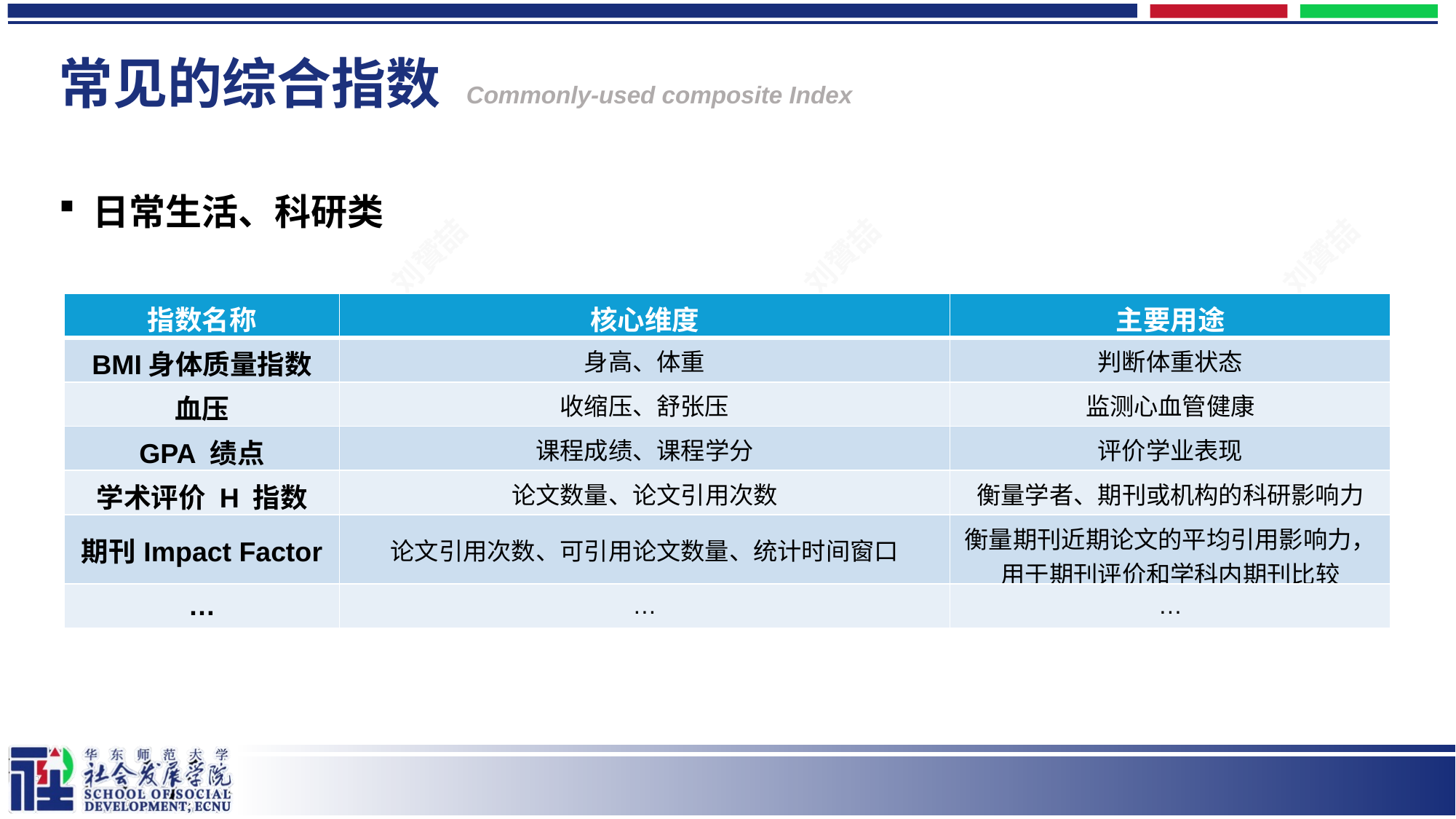

# 常见的综合指数 Commonly-used composite Index
日常生活、科研类
| 指数名称 | 核心维度 | 主要用途 |
| --- | --- | --- |
| BMI身体质量指数 | 身高、体重 | 判断体重状态 |
| 血压 | 收缩压、舒张压 | 监测心血管健康 |
| GPA 绩点 | 课程成绩、课程学分 | 评价学业表现 |
| 学术评价 H 指数 | 论文数量、论文引用次数 | 衡量学者、期刊或机构的科研影响力 |
| 期刊Impact Factor | 论文引用次数、可引用论文数量、统计时间窗口 | 衡量期刊近期论文的平均引用影响力，用于期刊评价和学科内期刊比较 |
| … | … | … |